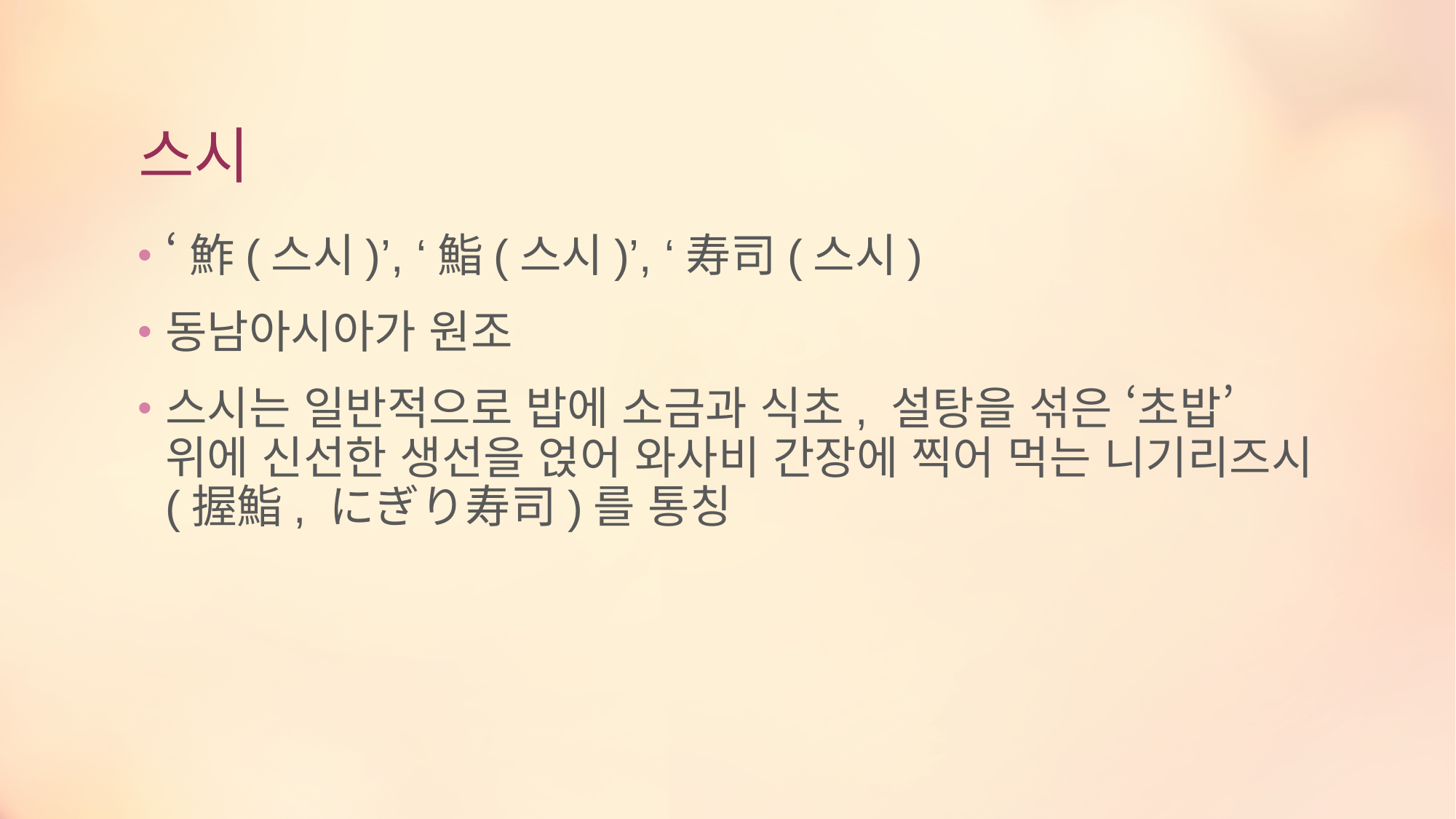

# 스시
‘鮓(스시)’, ‘鮨(스시)’, ‘寿司(스시)
동남아시아가 원조
스시는 일반적으로 밥에 소금과 식초, 설탕을 섞은 ‘초밥’ 위에 신선한 생선을 얹어 와사비 간장에 찍어 먹는 니기리즈시(握鮨, にぎり寿司)를 통칭